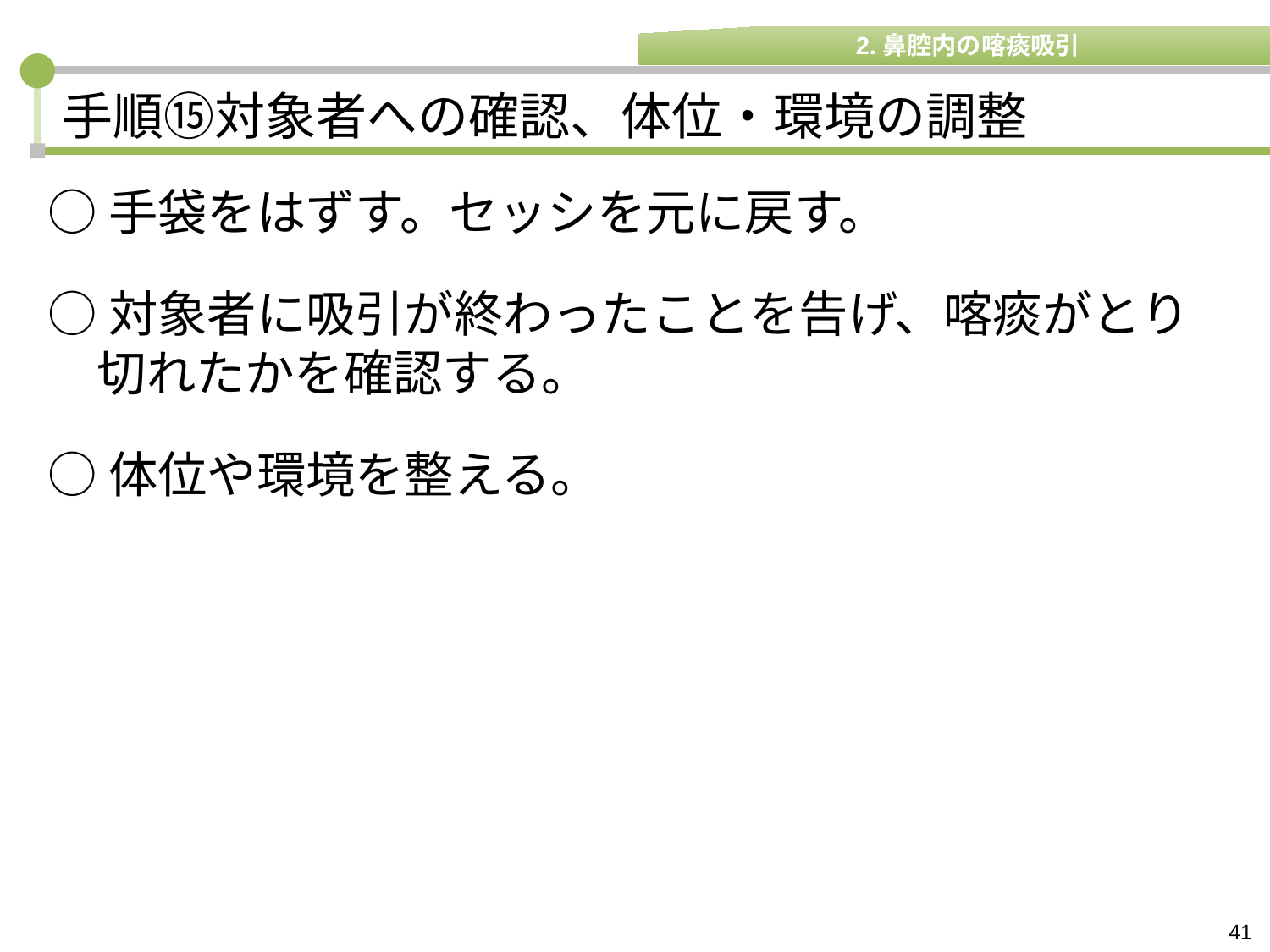

2.鼻腔内の喀痰吸引
# 手順⑮対象者への確認、体位・環境の調整
○手袋をはずす。セッシを元に戻す。
○対象者に吸引が終わったことを告げ、喀痰がとり切れたかを確認する。
○体位や環境を整える。
41